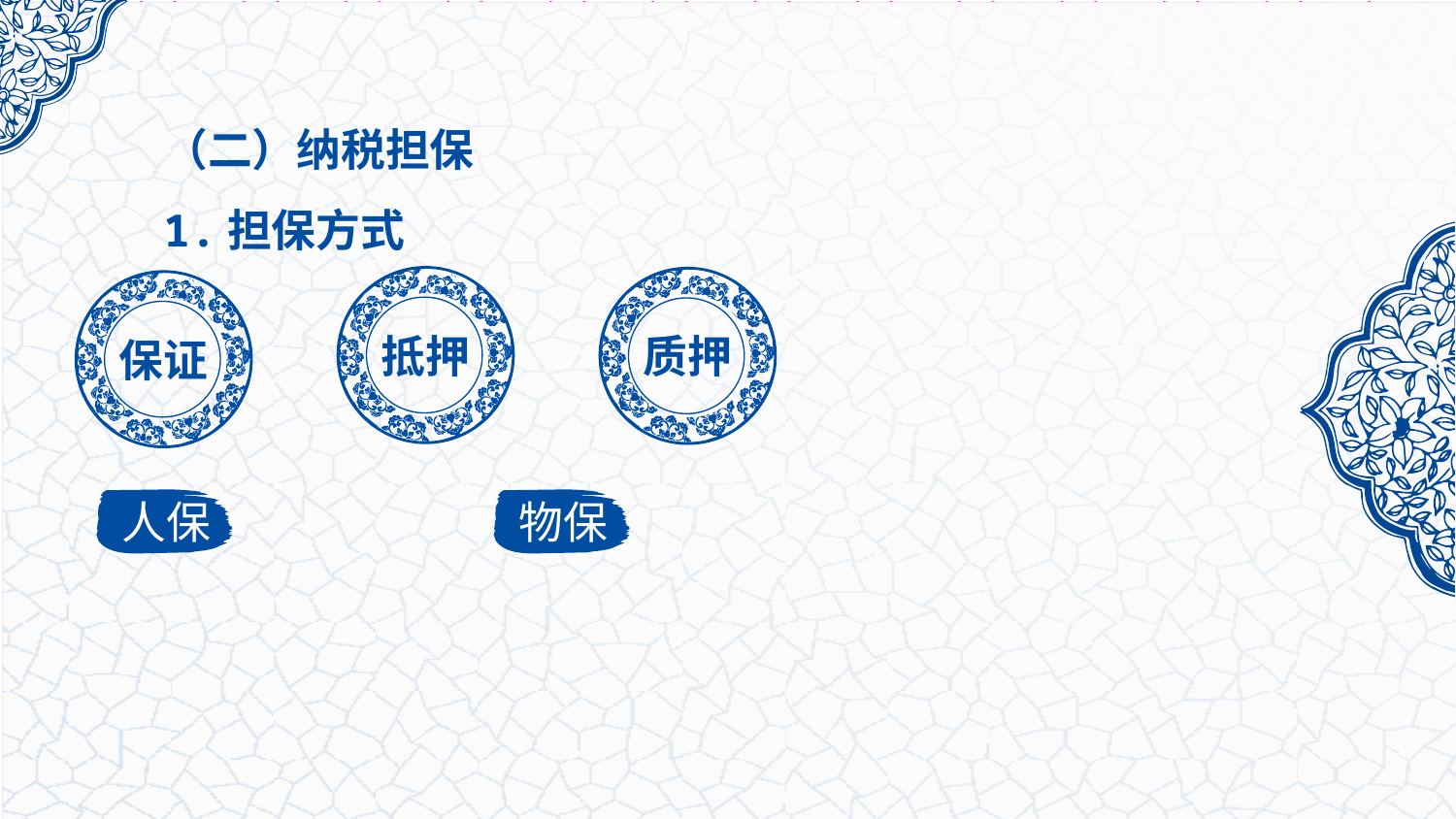

（二）纳税担保
1.担保方式
抵押
质押
保证
人保

物保